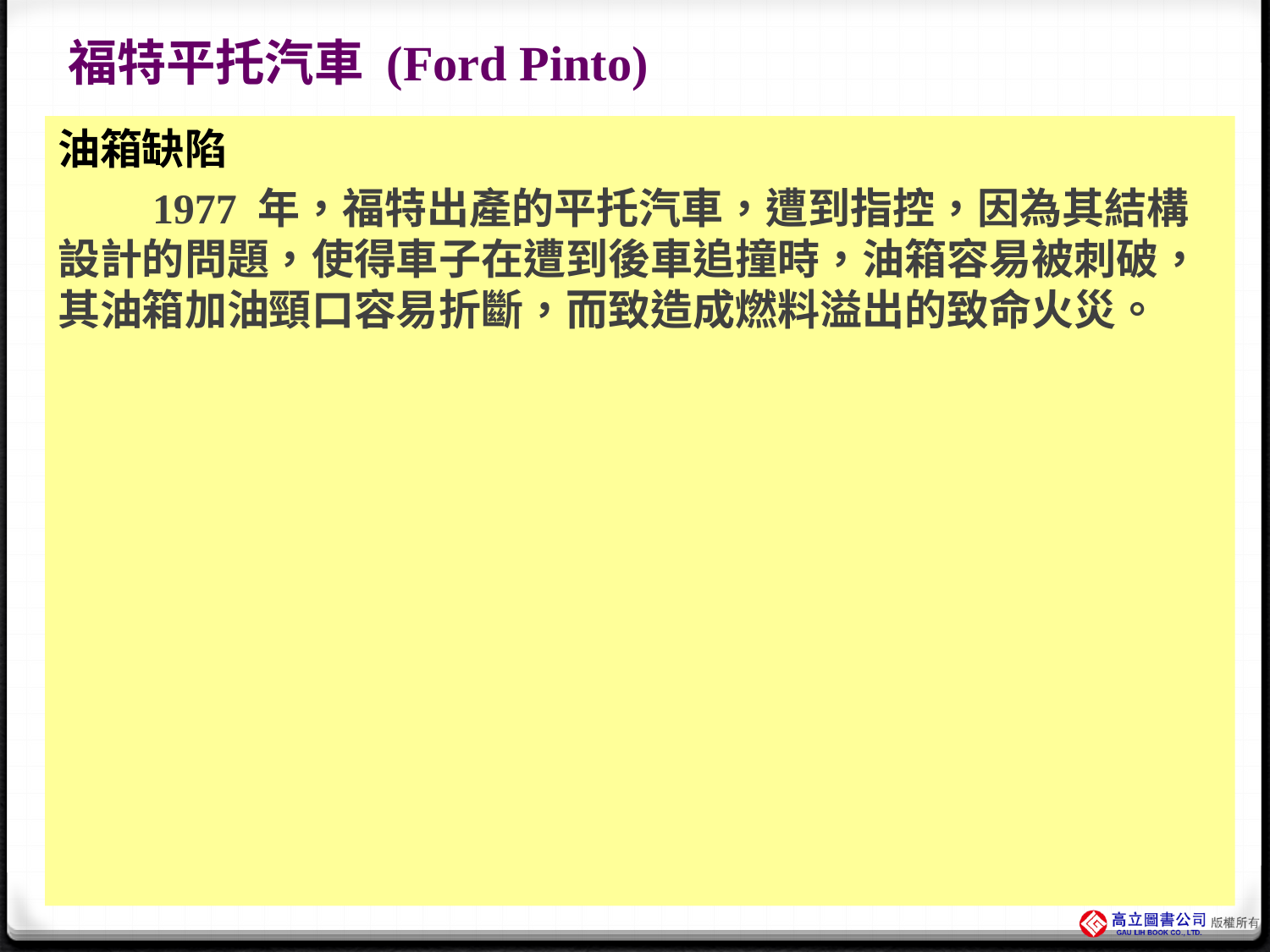

# 福特平托汽車 (Ford Pinto)
油箱缺陷
　　1977 年，福特出產的平托汽車，遭到指控，因為其結構設計的問題，使得車子在遭到後車追撞時，油箱容易被刺破，其油箱加油頸口容易折斷，而致造成燃料溢出的致命火災。